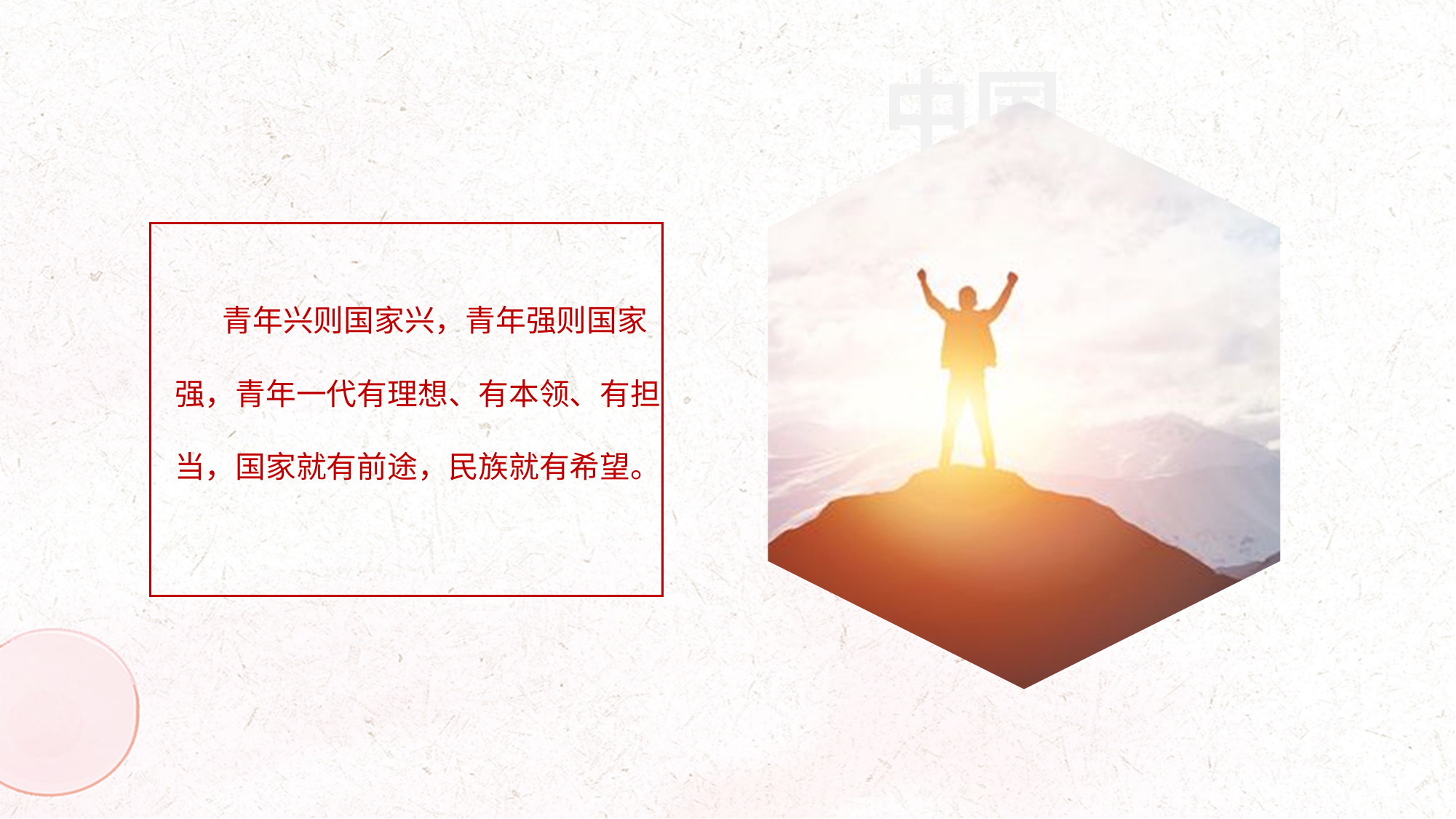

中国

      青年兴则国家兴，青年强则国家强，青年一代有理想、有本领、有担当，国家就有前途，民族就有希望。